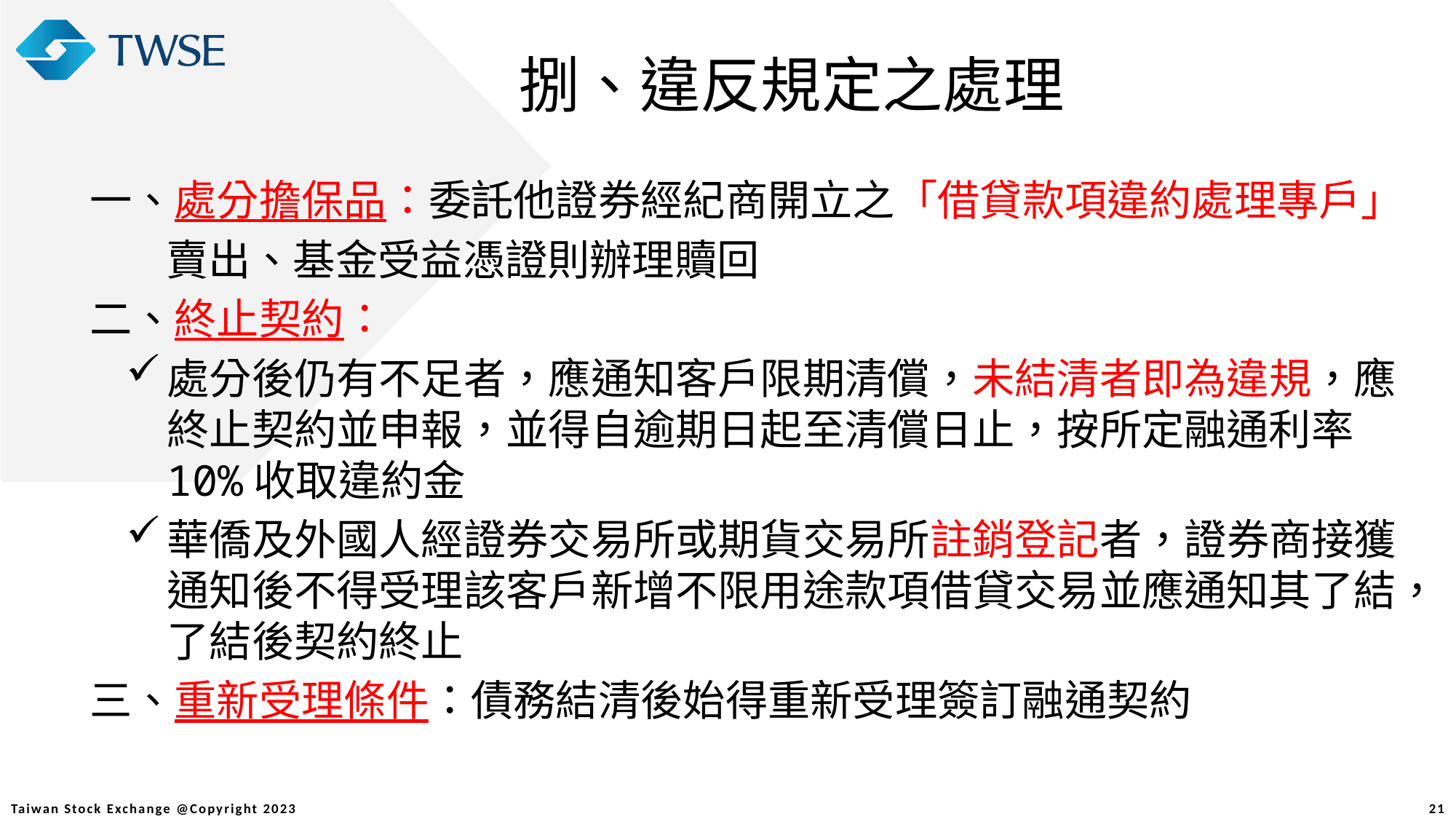

捌、違反規定之處理
一、處分擔保品：委託他證券經紀商開立之「借貸款項違約處理專戶」
       賣出、基金受益憑證則辦理贖回
二、終止契約：
處分後仍有不足者，應通知客戶限期清償，未結清者即為違規，應終止契約並申報，並得自逾期日起至清償日止，按所定融通利率10%收取違約金
華僑及外國人經證券交易所或期貨交易所註銷登記者，證券商接獲通知後不得受理該客戶新增不限用途款項借貸交易並應通知其了結，了結後契約終止
三、重新受理條件：債務結清後始得重新受理簽訂融通契約

21